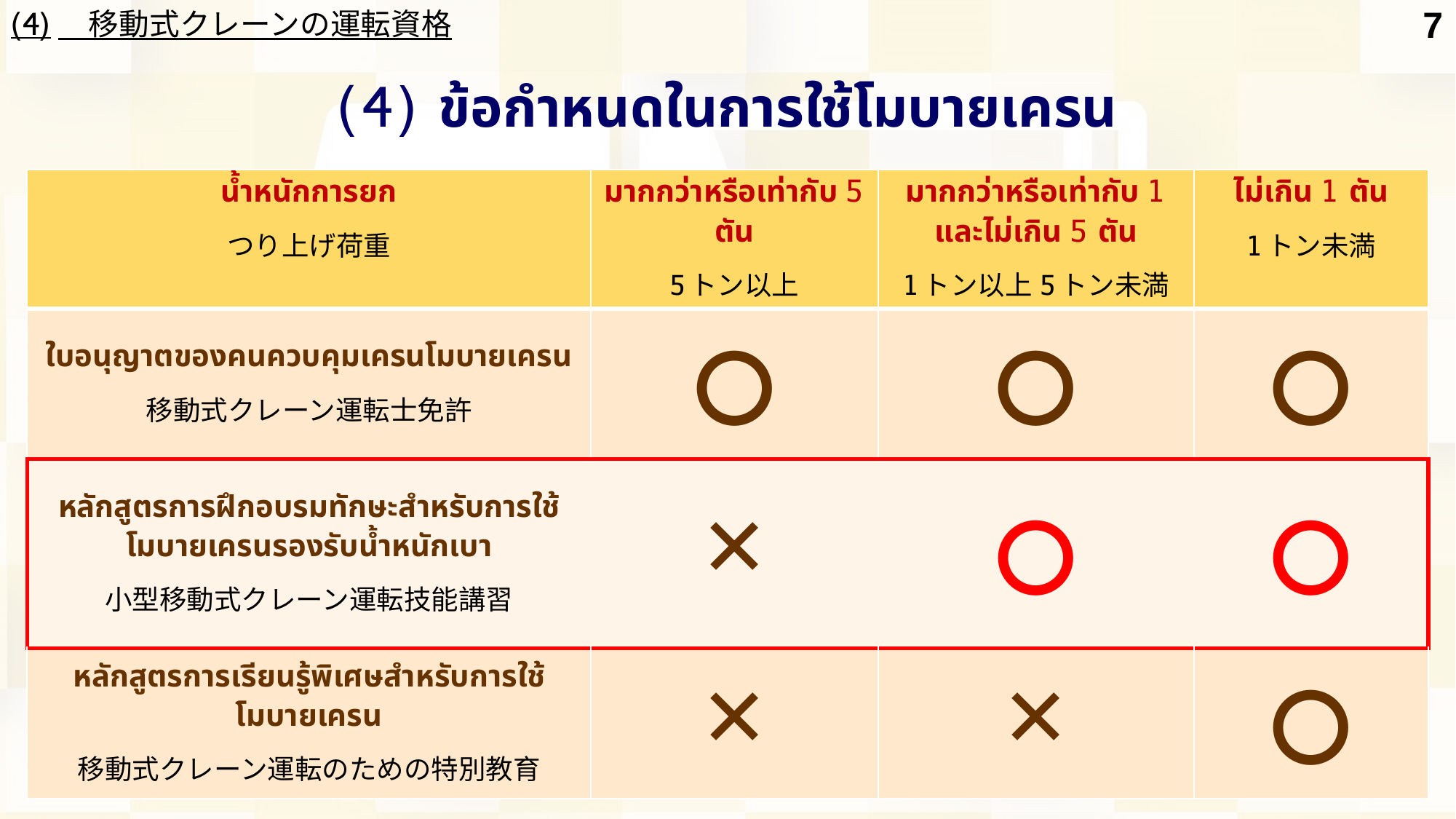

7
(4)　移動式クレーンの運転資格
(4) ข้อกำหนดในการใช้โมบายเครน
| น้ำหนักการยก つり上げ荷重 | มากกว่าหรือเท่ากับ 5 ตัน 5トン以上 | มากกว่าหรือเท่ากับ 1 และไม่เกิน 5 ตัน 1トン以上5トン未満 | ไม่เกิน 1 ตัน 1トン未満 |
| --- | --- | --- | --- |
| ใบอนุญาตของคนควบคุมเครนโมบายเครน 移動式クレーン運転士免許 | 〇 | 〇 | 〇 |
| หลักสูตรการฝึกอบรมทักษะสำหรับการใช้ โมบายเครนรองรับน้ำหนักเบา 小型移動式クレーン運転技能講習 | ✕ | 〇 | 〇 |
| หลักสูตรการเรียนรู้พิเศษสำหรับการใช้โมบายเครน 移動式クレーン運転のための特別教育 | ✕ | ✕ | 〇 |